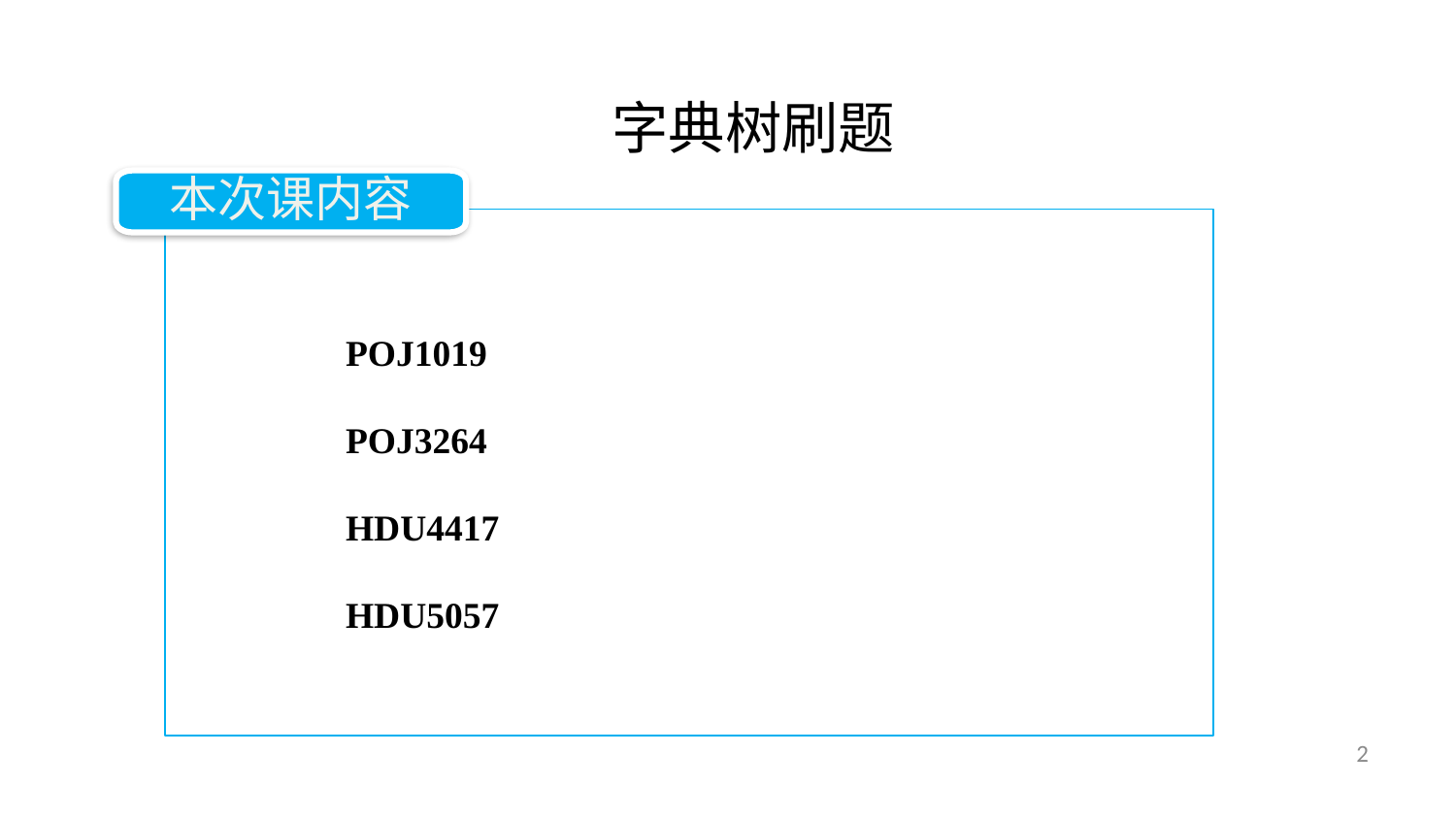

字典树刷题
本次课内容

POJ1019
POJ3264
HDU4417
HDU5057
2